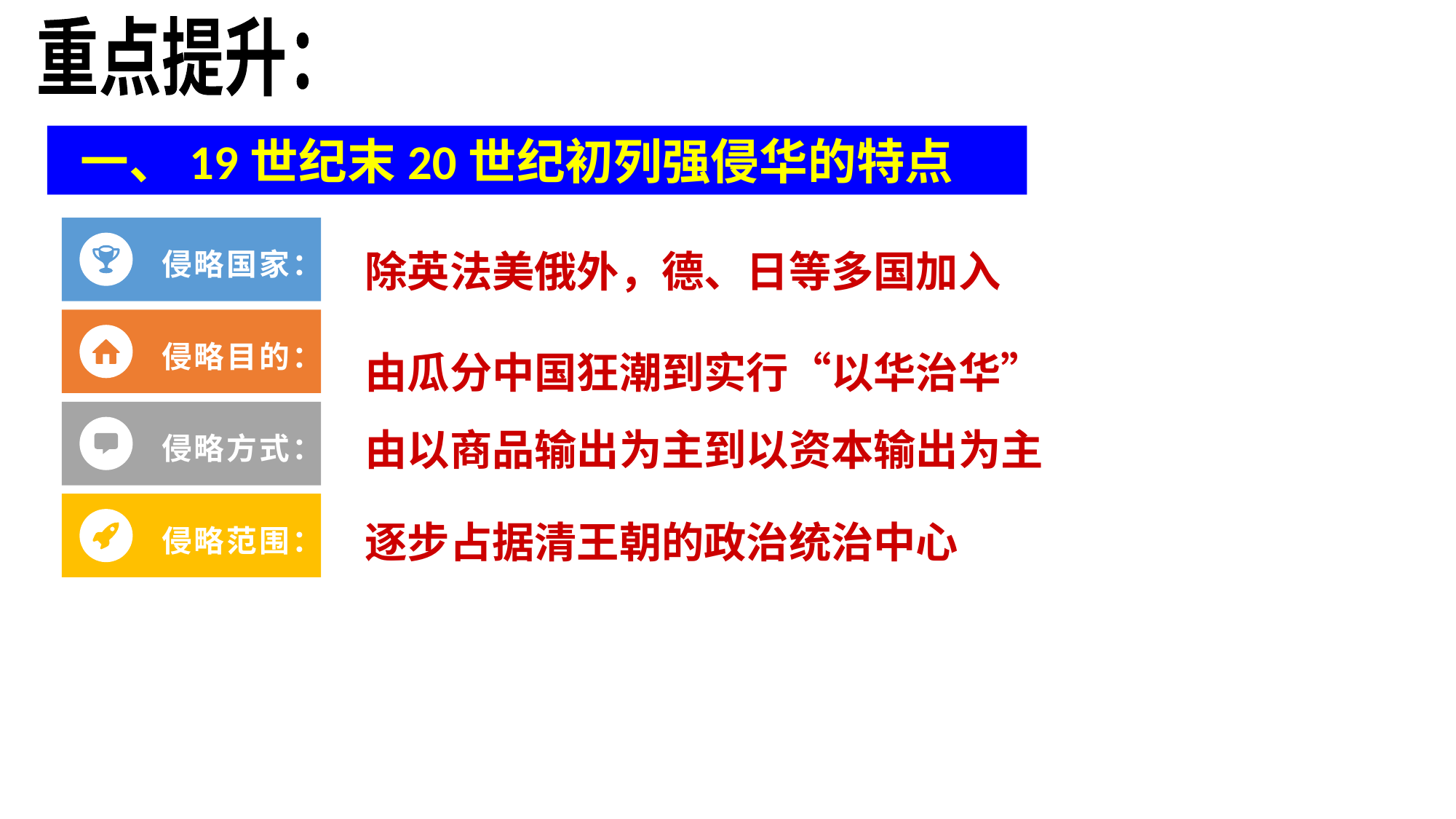

重点提升：
 一、19世纪末20世纪初列强侵华的特点

侵略国家：
除英法美俄外，德、日等多国加入

侵略目的：
由瓜分中国狂潮到实行“以华治华”

由以商品输出为主到以资本输出为主

侵略方式：

逐步占据清王朝的政治统治中心

侵略范围：